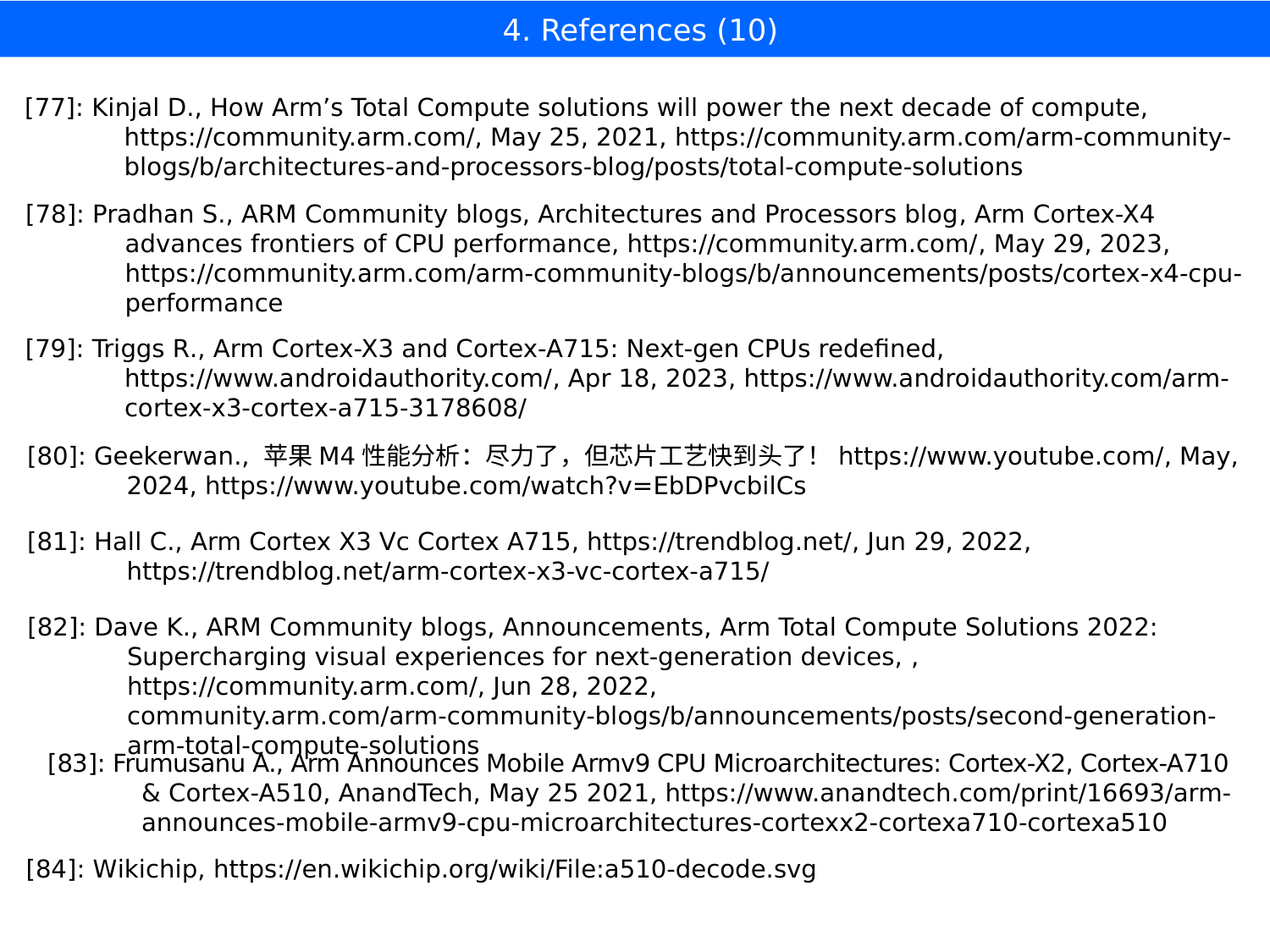

4. References (10)
[77]: Kinjal D., How Arm’s Total Compute solutions will power the next decade of compute, https://community.arm.com/, May 25, 2021, https://community.arm.com/arm-community-blogs/b/architectures-and-processors-blog/posts/total-compute-solutions
[78]: Pradhan S., ARM Community blogs, Architectures and Processors blog, Arm Cortex-X4 advances frontiers of CPU performance, https://community.arm.com/, May 29, 2023, https://community.arm.com/arm-community-blogs/b/announcements/posts/cortex-x4-cpu-performance
[79]: Triggs R., Arm Cortex-X3 and Cortex-A715: Next-gen CPUs redefined, https://www.androidauthority.com/, Apr 18, 2023, https://www.androidauthority.com/arm-cortex-x3-cortex-a715-3178608/
[80]: Geekerwan., 苹果M4性能分析：尽力了，但芯片工艺快到头了！https://www.youtube.com/, May, 2024, https://www.youtube.com/watch?v=EbDPvcbilCs
[81]: Hall C., Arm Cortex X3 Vc Cortex A715, https://trendblog.net/, Jun 29, 2022, https://trendblog.net/arm-cortex-x3-vc-cortex-a715/
[82]: Dave K., ARM Community blogs, Announcements, Arm Total Compute Solutions 2022: Supercharging visual experiences for next-generation devices, , https://community.arm.com/, Jun 28, 2022,  community.arm.com/arm-community-blogs/b/announcements/posts/second-generation-arm-total-compute-solutions
[83]: Frumusanu A., Arm Announces Mobile Armv9 CPU Microarchitectures: Cortex-X2, Cortex-A710
            & Cortex-A510, AnandTech, May 25 2021, https://www.anandtech.com/print/16693/arm-
            announces-mobile-armv9-cpu-microarchitectures-cortexx2-cortexa710-cortexa510
[84]: Wikichip, https://en.wikichip.org/wiki/File:a510-decode.svg